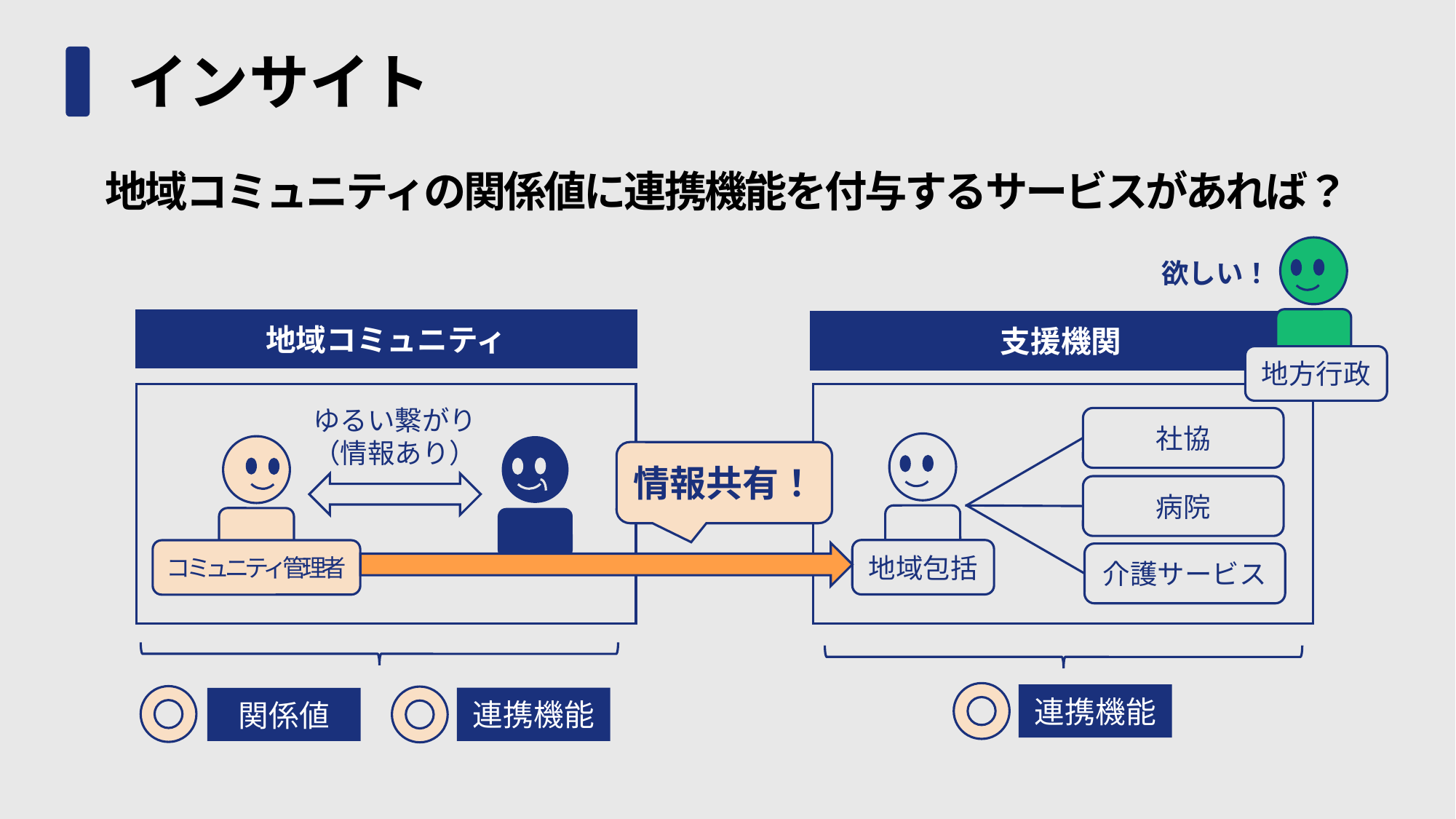

# インサイト
　地域コミュニティの関係値に連携機能を付与するサービスがあれば？

欲しい！
地域コミュニティ
支援機関
地方行政

ゆるい繋がり
（情報あり）
社協

情報共有！

病院

地域包括
コミュニティ管理者

介護サービス

連携機能

連携機能
関係値